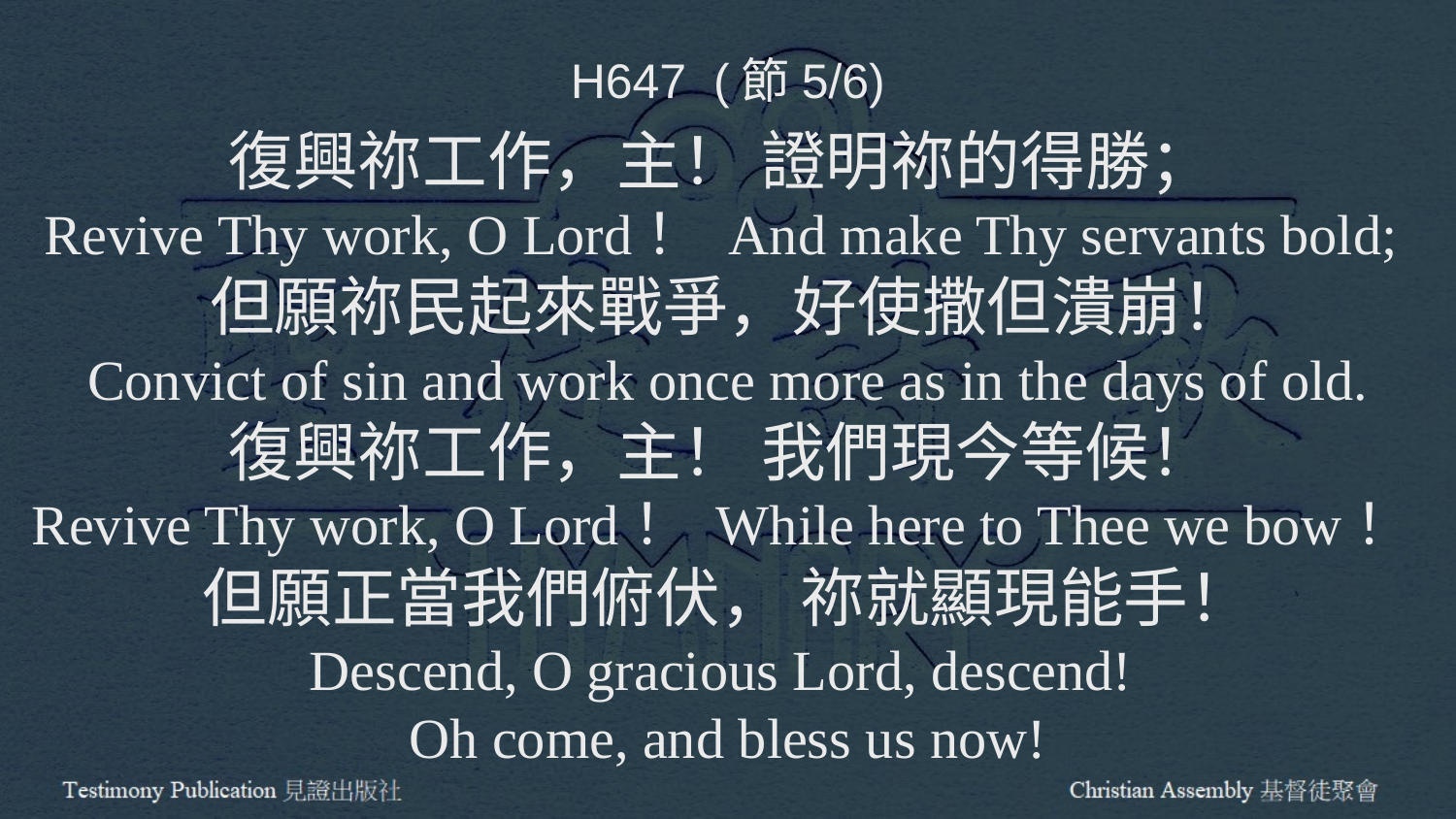

H647  (節5/6)
復興祢工作，主！ 證明祢的得勝；
Revive Thy work, O Lord！ And make Thy servants bold;
但願祢民起來戰爭，好使撒但潰崩！
Convict of sin and work once more as in the days of old.
復興祢工作，主！ 我們現今等候！
Revive Thy work, O Lord！ While here to Thee we bow！
但願正當我們俯伏， 祢就顯現能手！
Descend, O gracious Lord, descend!
Oh come, and bless us now!